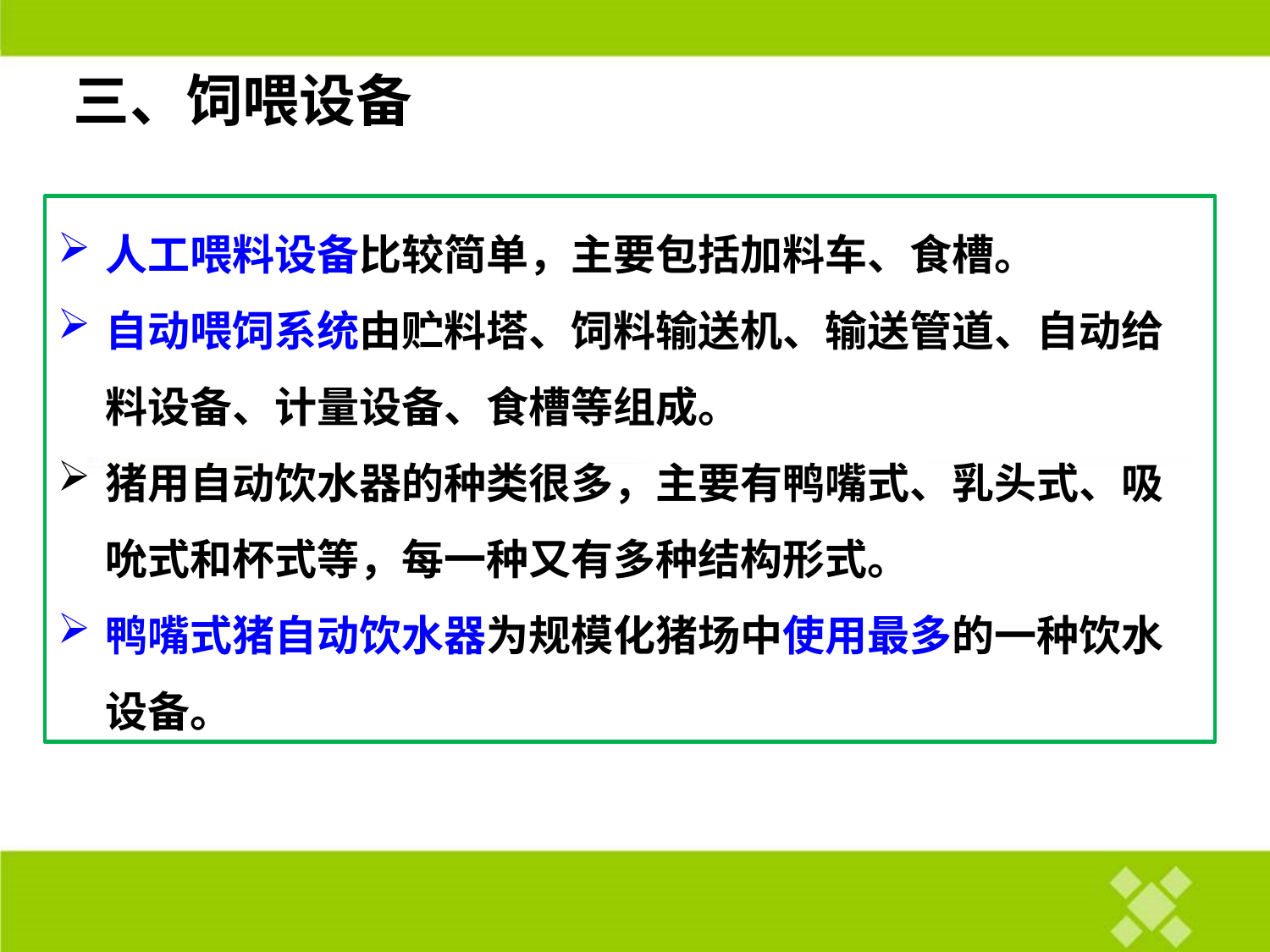

三、饲喂设备
人工喂料设备比较简单，主要包括加料车、食槽。
自动喂饲系统由贮料塔、饲料输送机、输送管道、自动给料设备、计量设备、食槽等组成。
猪用自动饮水器的种类很多，主要有鸭嘴式、乳头式、吸吮式和杯式等，每一种又有多种结构形式。
鸭嘴式猪自动饮水器为规模化猪场中使用最多的一种饮水设备。